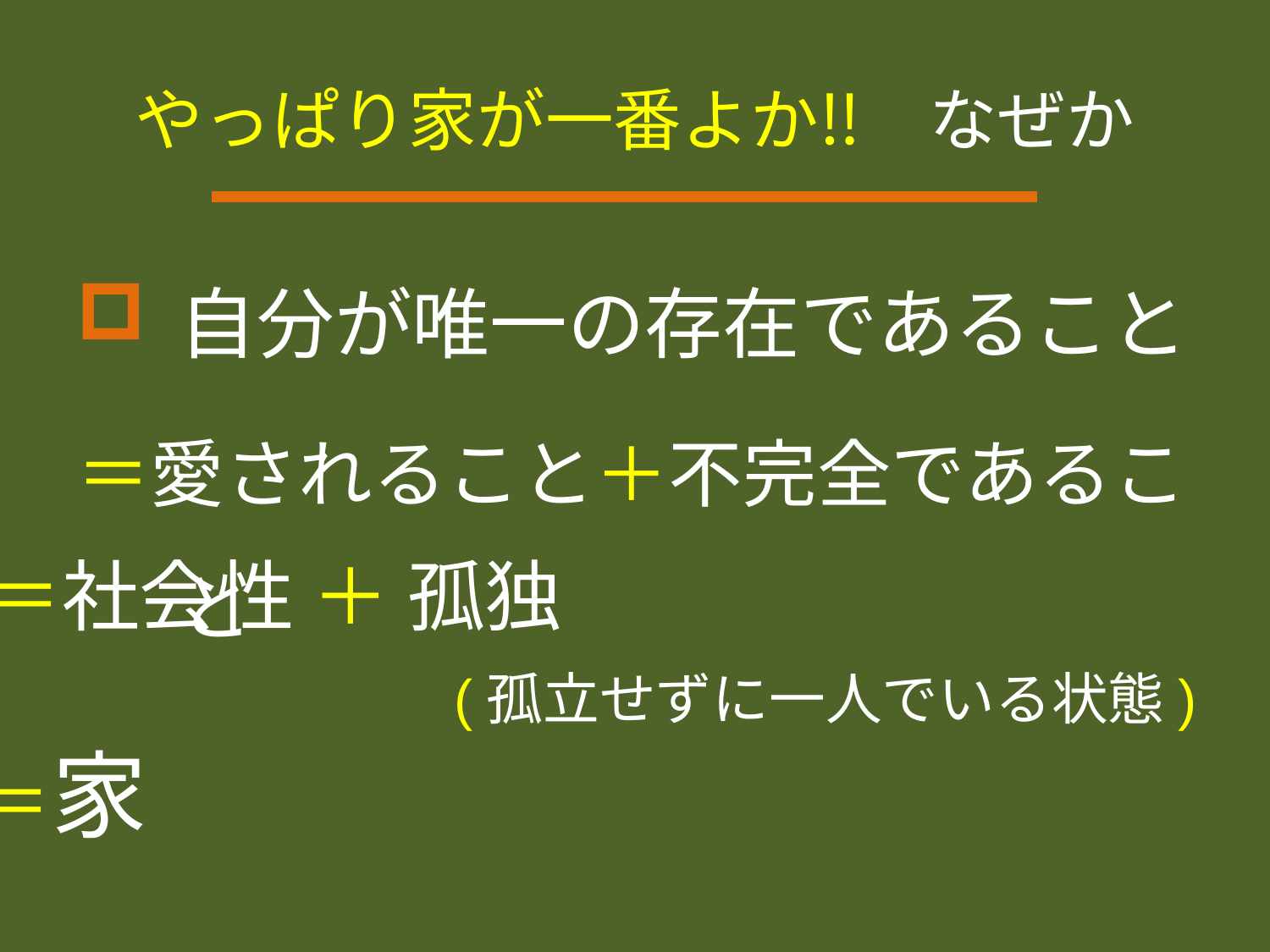

# やっぱり家が一番よか‼　なぜか
自分が唯一の存在であること
＝愛されること＋不完全であること
＝社会性 ＋ 孤独
(孤立せずに一人でいる状態)
＝家